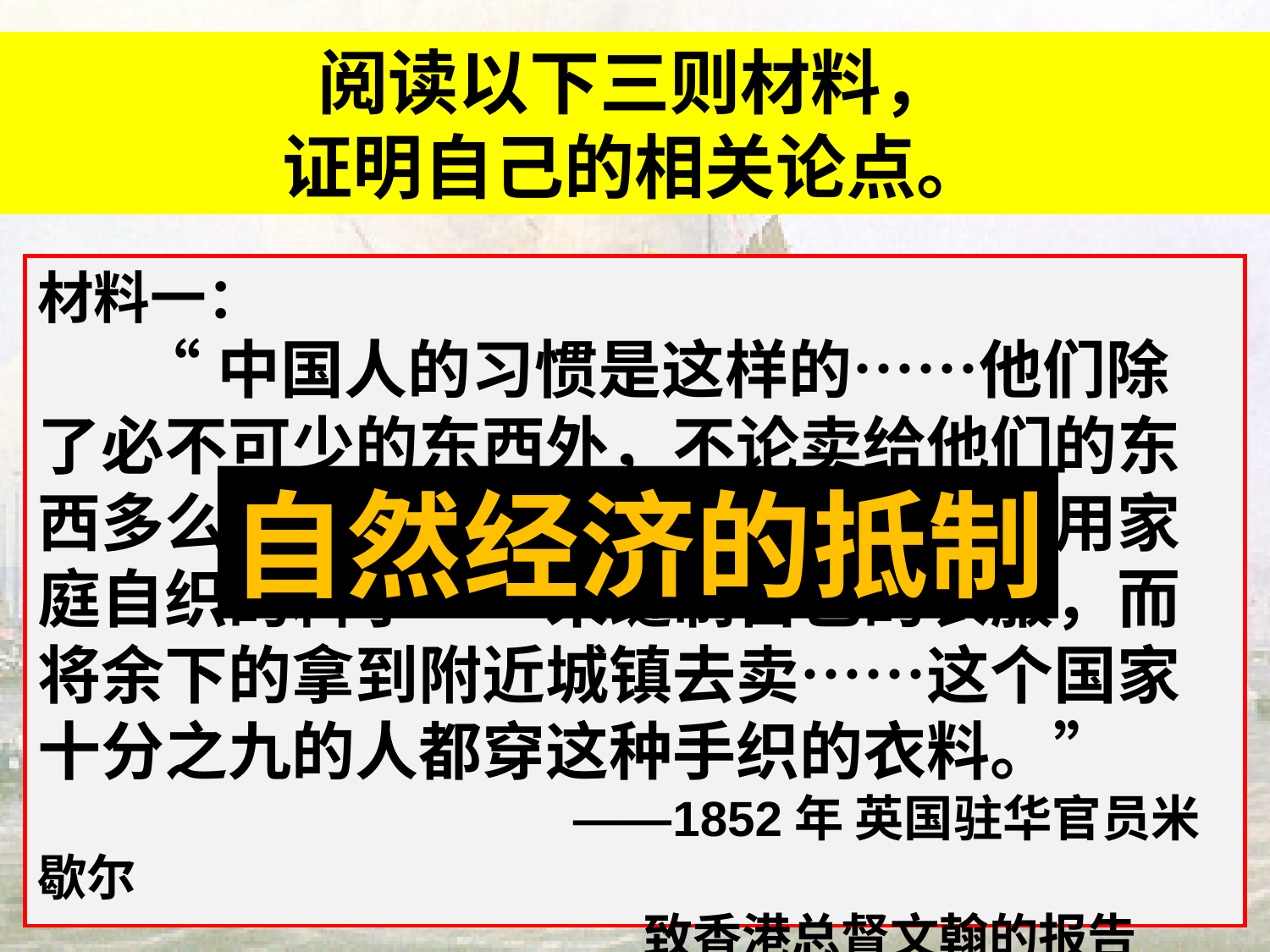

阅读以下三则材料，
证明自己的相关论点。
材料一：
       “中国人的习惯是这样的……他们除了必不可少的东西外，不论卖给他们的东西多么便宜，他们一概不需要。他们用家庭自织的料子……来缝制自己的衣服，而将余下的拿到附近城镇去卖……这个国家十分之九的人都穿这种手织的衣料。”
                                       ——1852年 英国驻华官员米歇尔
                                                     致香港总督文翰的报告
自然经济的抵制